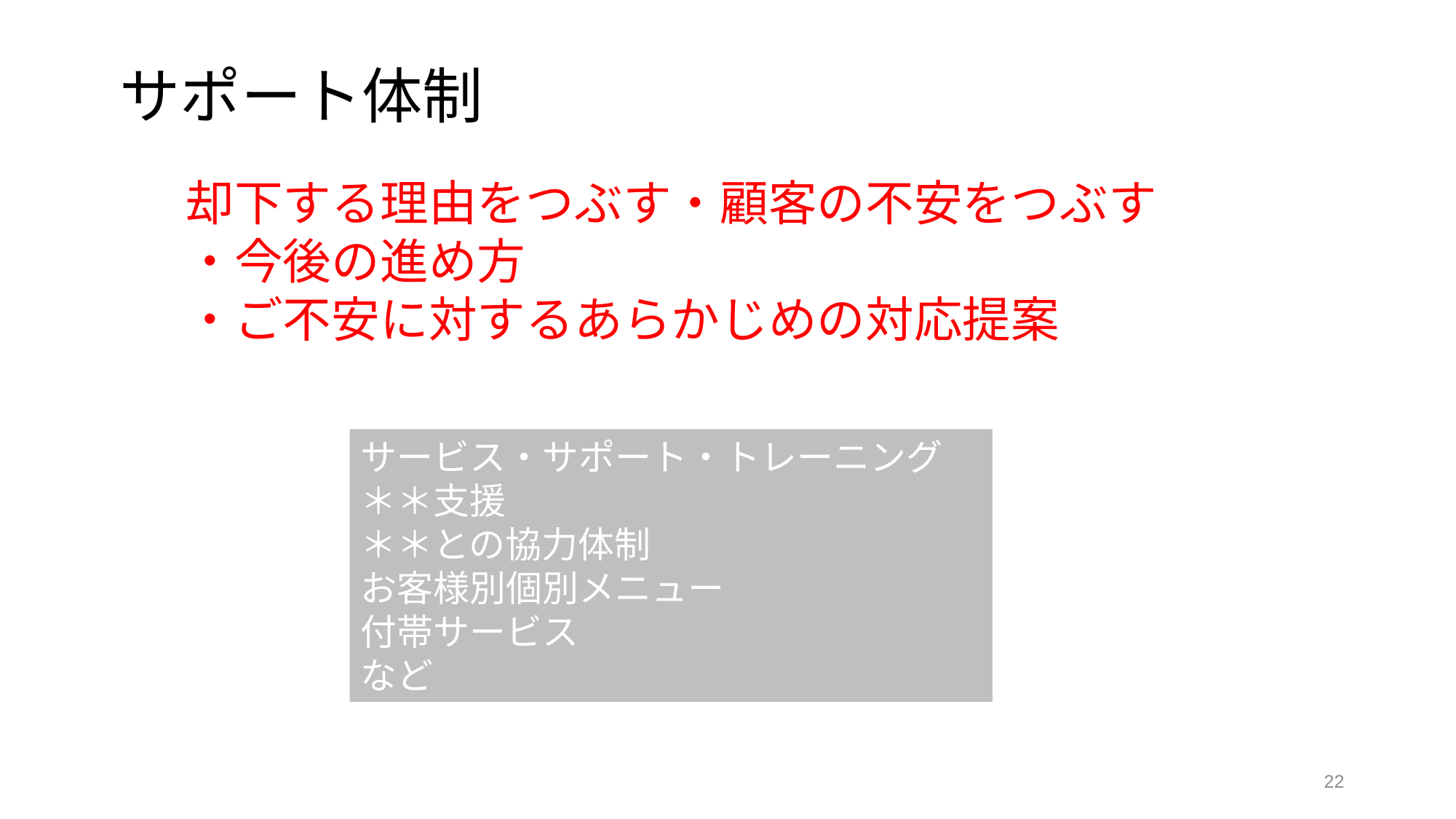

サポート体制
却下する理由をつぶす・顧客の不安をつぶす
・今後の進め方
・ご不安に対するあらかじめの対応提案
サービス・サポート・トレーニング
＊＊支援
＊＊との協力体制
お客様別個別メニュー
付帯サービス
など
22